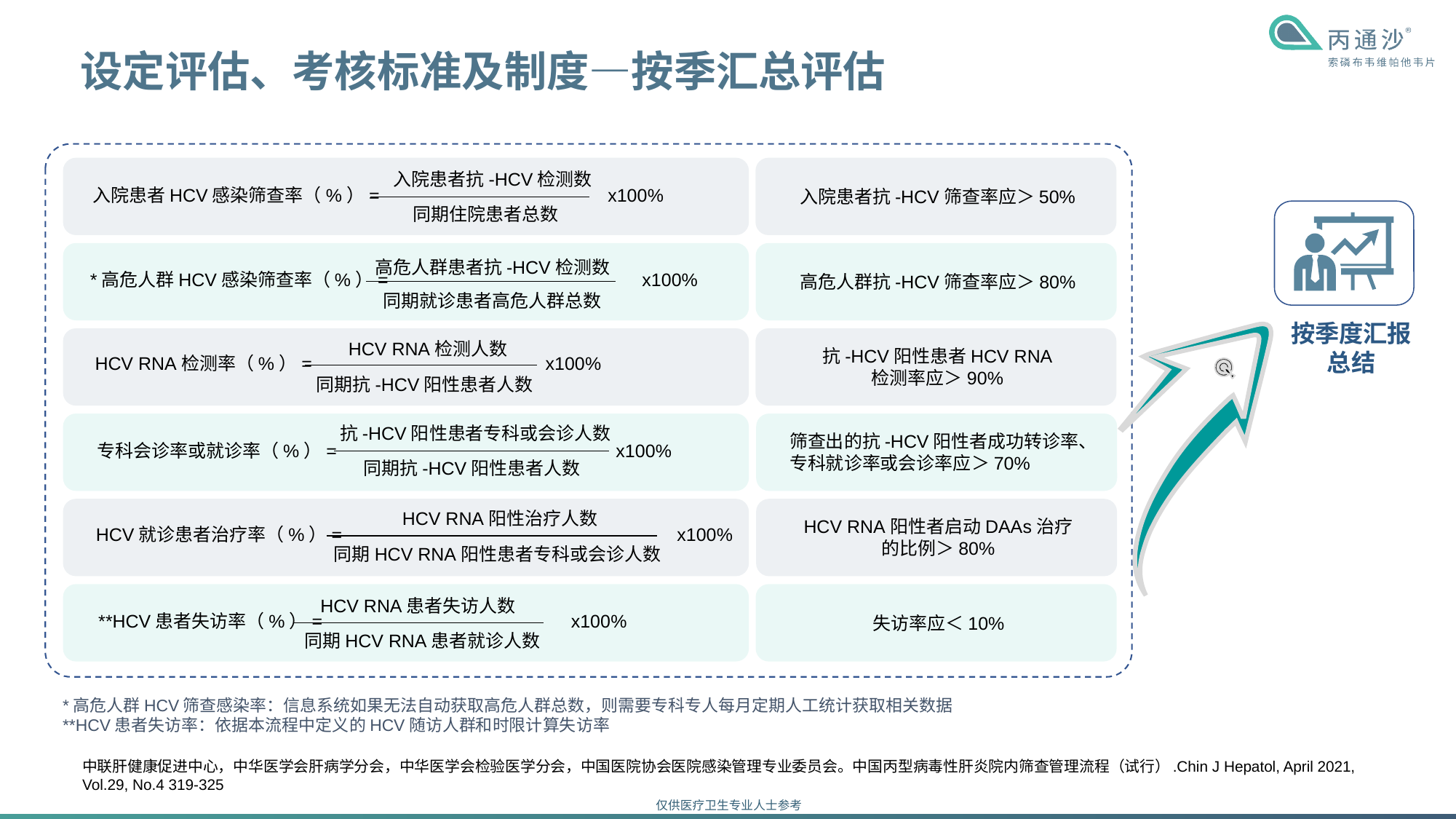

# 设定评估、考核标准及制度—按季汇总评估

入院患者抗-HCV检测数
入院患者HCV感染筛查率（%）=                                             x100%
同期住院患者总数
入院患者抗-HCV筛查率应＞50%

高危人群患者抗-HCV检测数
   *高危人群HCV感染筛查率（%）=                                                  x100%
同期就诊患者高危人群总数
高危人群抗-HCV筛查率应＞80%

HCV RNA检测人数
HCV RNA检测率（%）=                                              x100%
同期抗-HCV阳性患者人数
抗-HCV阳性患者HCV RNA
检测率应＞90%

抗-HCV阳性患者专科或会诊人数
专科会诊率或就诊率（%）=                                                       x100%
同期抗-HCV阳性患者人数
筛查出的抗-HCV阳性者成功转诊率、专科就诊率或会诊率应＞70%

HCV RNA阳性治疗人数
HCV就诊患者治疗率（%）=                                                                  x100%
同期HCV RNA阳性患者专科或会诊人数
HCV RNA阳性者启动DAAs治疗的比例＞80%

HCV RNA患者失访人数
**HCV患者失访率（%）=                                                 x100%
同期HCV RNA患者就诊人数
失访率应＜10%

按季度汇报总结

*高危人群HCV筛查感染率：信息系统如果无法自动获取高危人群总数，则需要专科专人每月定期人工统计获取相关数据
**HCV患者失访率：依据本流程中定义的HCV随访人群和时限计算失访率
中联肝健康促进中心，中华医学会肝病学分会，中华医学会检验医学分会，中国医院协会医院感染管理专业委员会。中国丙型病毒性肝炎院内筛查管理流程（试行）.Chin J Hepatol, April 2021, Vol.29, No.4 319-325